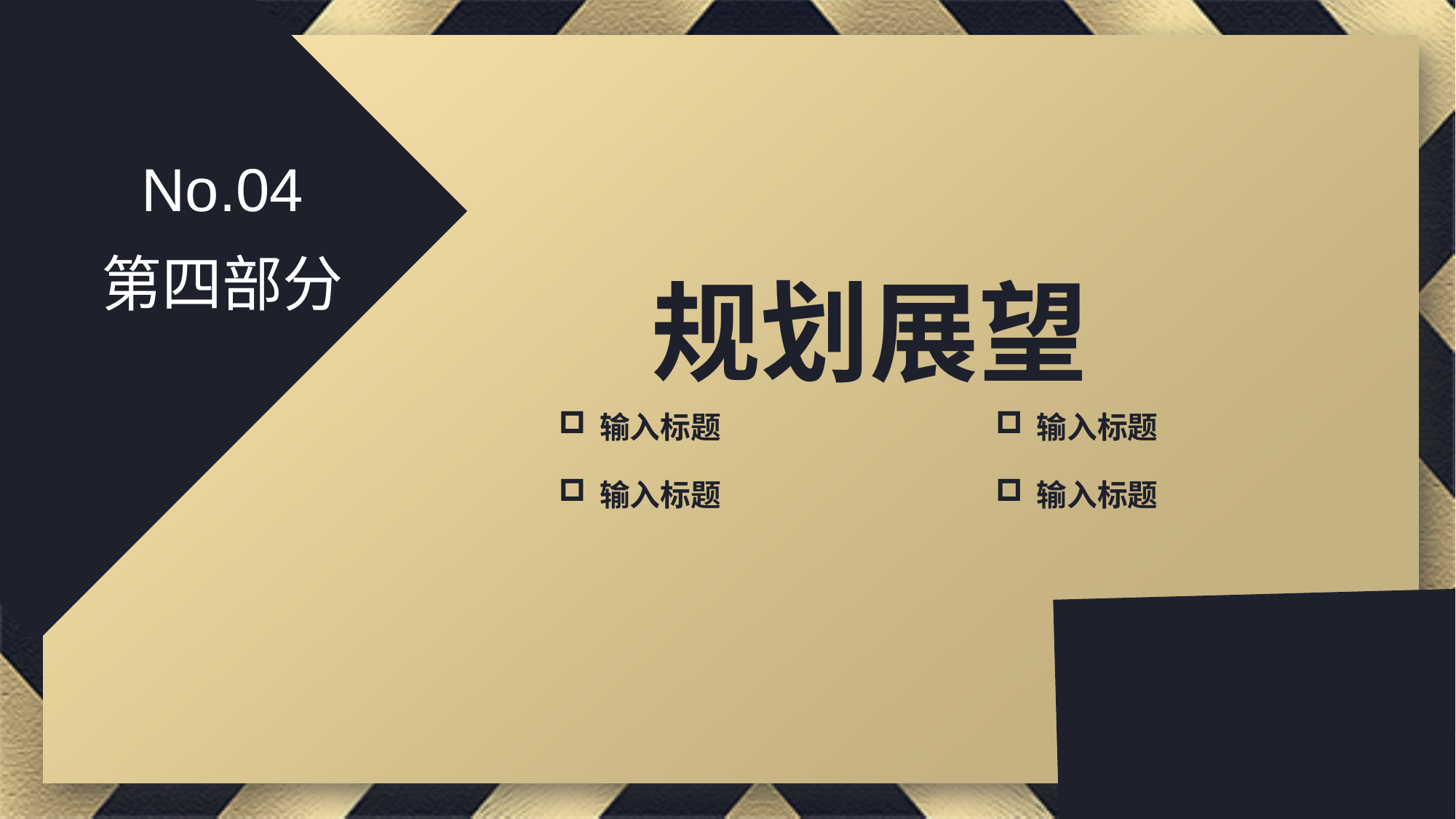

No.04
第四部分
规划展望
输入标题
输入标题

输入标题
输入标题